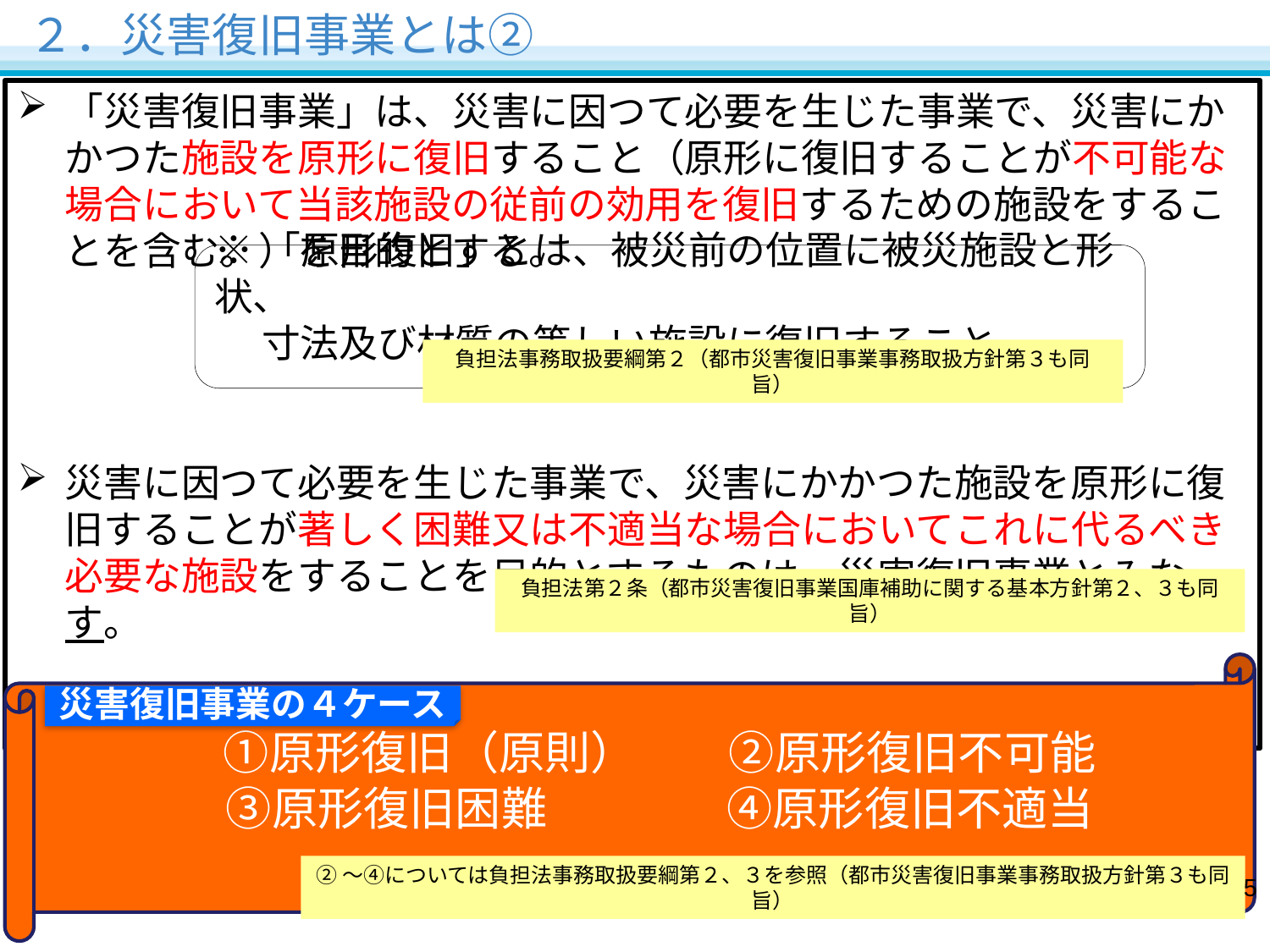

２．災害復旧事業とは②
「災害復旧事業」は、災害に因つて必要を生じた事業で、災害にかかつた施設を原形に復旧すること（原形に復旧することが不可能な場合において当該施設の従前の効用を復旧するための施設をすることを含む。）を目的とする。

災害に因つて必要を生じた事業で、災害にかかつた施設を原形に復旧することが著しく困難又は不適当な場合においてこれに代るべき必要な施設をすることを目的とするものは、災害復旧事業とみなす。

※「原形復旧」とは、被災前の位置に被災施設と形状、
　 寸法及び材質の等しい施設に復旧すること。

負担法事務取扱要綱第２（都市災害復旧事業事務取扱方針第３も同旨）
負担法第２条（都市災害復旧事業国庫補助に関する基本方針第２、３も同旨）

　①原形復旧（原則）　　②原形復旧不可能
　③原形復旧困難　　　    ④原形復旧不適当

災害復旧事業の４ケース
②～④については負担法事務取扱要綱第２、３を参照（都市災害復旧事業事務取扱方針第３も同旨）
5